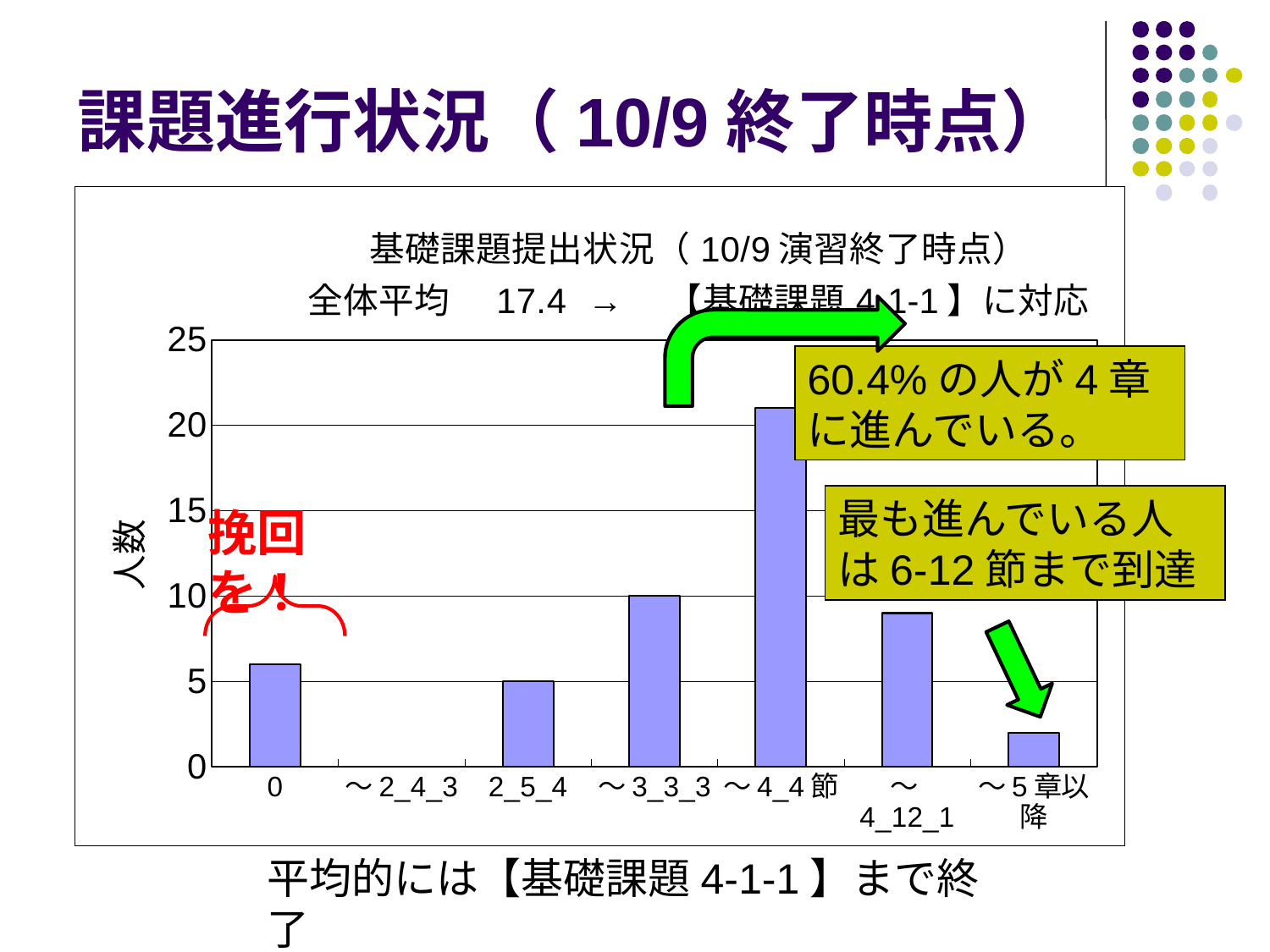

# 課題進行状況（10/9終了時点）

### Chart: 基礎課題提出状況（10/9演習終了時点）
全体平均　17.4  →　【基礎課題4-1-1】に対応

| Category |  |
|---|---|
| 0 | 6.0 |
| ～2_4_3 | 0.0 |
| 2_5_4 | 5.0 |
| ～3_3_3 | 10.0 |
| ～4_4節 | 21.0 |
| ～4_12_1 | 9.0 |
| ～5章以降 | 2.0 |
60.4%の人が4章に進んでいる。
最も進んでいる人は6-12節まで到達
挽回を！

平均的には【基礎課題4-1-1】まで終了